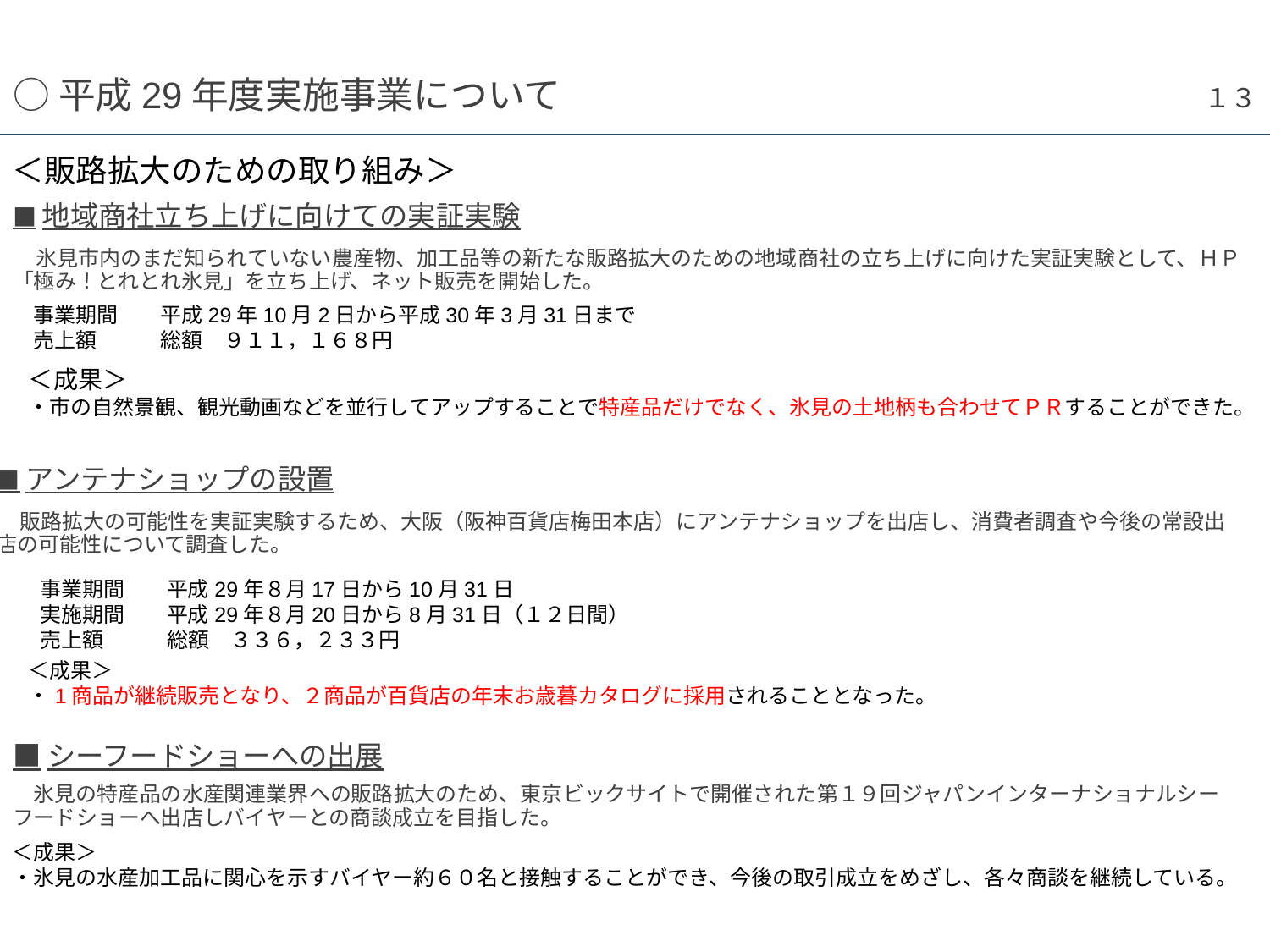

１３
# ○平成29年度実施事業について
＜販路拡大のための取り組み＞
■地域商社立ち上げに向けての実証実験
　氷見市内のまだ知られていない農産物、加工品等の新たな販路拡大のための地域商社の立ち上げに向けた実証実験として、ＨＰ「極み！とれとれ氷見」を立ち上げ、ネット販売を開始した。

　事業期間　　平成29年10月2日から平成30年3月31日まで
　売上額　　　総額　９１１，１６８円
＜成果＞
・市の自然景観、観光動画などを並行してアップすることで特産品だけでなく、氷見の土地柄も合わせてＰＲすることができた。
■アンテナショップの設置
　販路拡大の可能性を実証実験するため、大阪（阪神百貨店梅田本店）にアンテナショップを出店し、消費者調査や今後の常設出店の可能性について調査した。
事業期間　　平成29年８月17日から10月31日
実施期間　　平成29年８月20日から8月31日（１２日間）
売上額　　　総額　３３６，２３３円
＜成果＞
・1商品が継続販売となり、２商品が百貨店の年末お歳暮カタログに採用されることとなった。
■シーフードショーへの出展
　氷見の特産品の水産関連業界への販路拡大のため、東京ビックサイトで開催された第１９回ジャパンインターナショナルシーフードショーへ出店しバイヤーとの商談成立を目指した。
＜成果＞
・氷見の水産加工品に関心を示すバイヤー約６０名と接触することができ、今後の取引成立をめざし、各々商談を継続している。